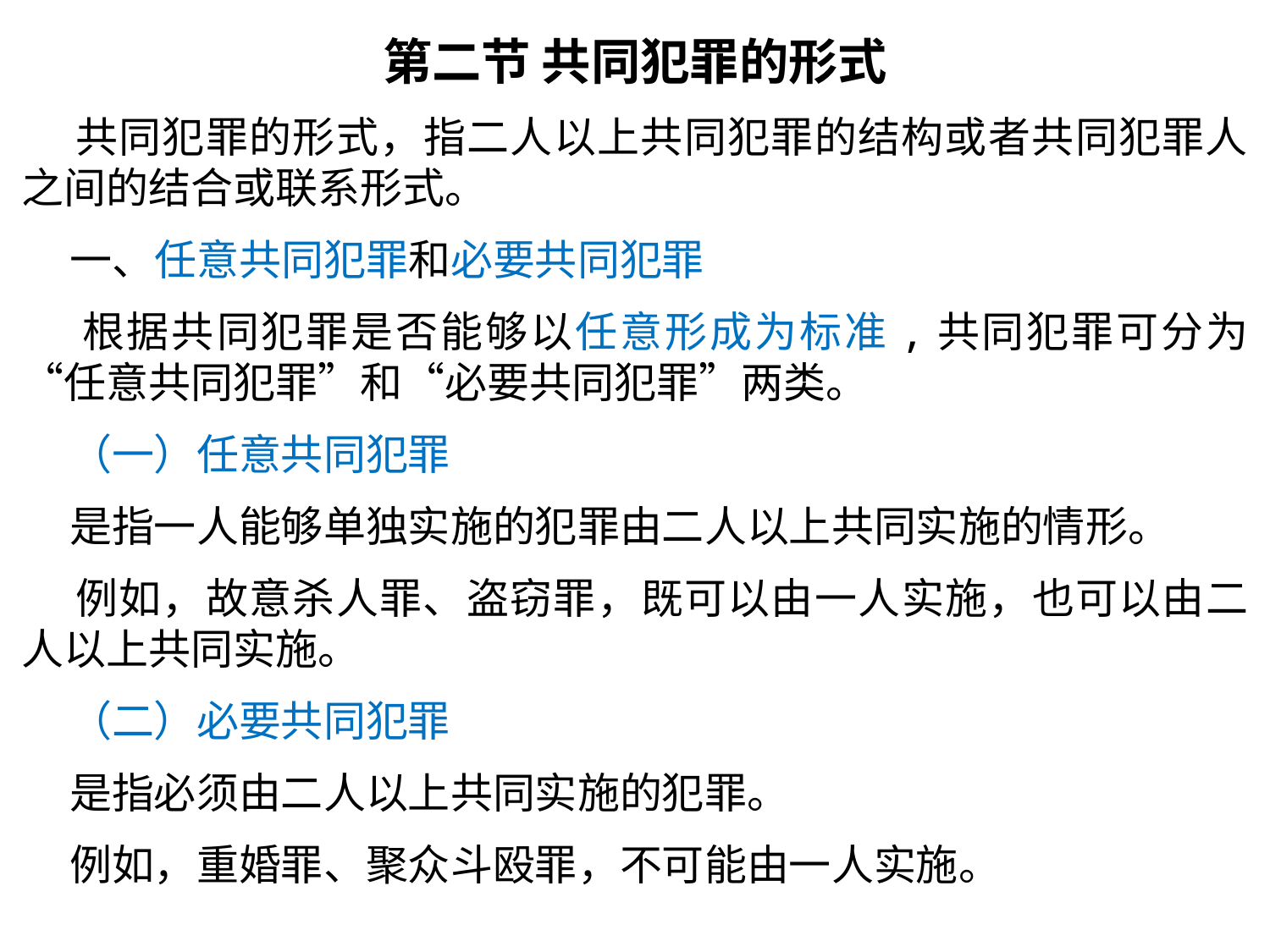

第二节 共同犯罪的形式

    共同犯罪的形式，指二人以上共同犯罪的结构或者共同犯罪人之间的结合或联系形式。

    一、任意共同犯罪和必要共同犯罪

    根据共同犯罪是否能够以任意形成为标准,共同犯罪可分为“任意共同犯罪”和“必要共同犯罪”两类。

    （一）任意共同犯罪

    是指一人能够单独实施的犯罪由二人以上共同实施的情形。

    例如，故意杀人罪、盗窃罪，既可以由一人实施，也可以由二人以上共同实施。

    （二）必要共同犯罪

    是指必须由二人以上共同实施的犯罪。

    例如，重婚罪、聚众斗殴罪，不可能由一人实施。